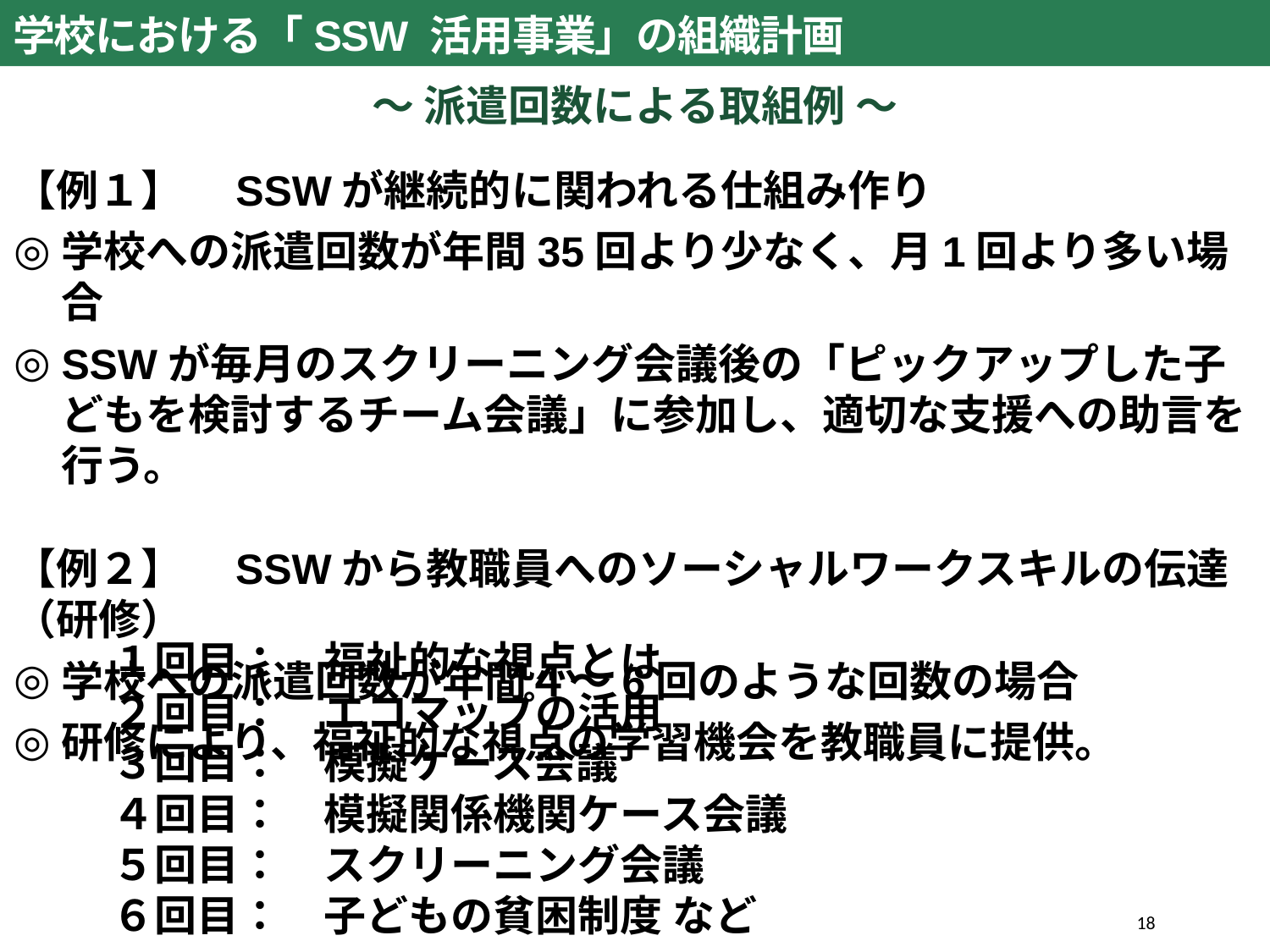

学校における「SSW 活用事業」の組織計画
～ 派遣回数による取組例 ～
【例１】　SSWが継続的に関われる仕組み作り
学校への派遣回数が年間35回より少なく、月1回より多い場合
SSWが毎月のスクリーニング会議後の「ピックアップした子どもを検討するチーム会議」に参加し、適切な支援への助言を行う。
【例２】　SSWから教職員へのソーシャルワークスキルの伝達（研修）
学校への派遣回数が年間４～6回のような回数の場合
研修により、福祉的な視点の学習機会を教職員に提供。
１回目：　福祉的な視点とは
２回目：　エコマップの活用
３回目：　模擬ケース会議
４回目：　模擬関係機関ケース会議
５回目：　スクリーニング会議
６回目：　子どもの貧困制度 など
18